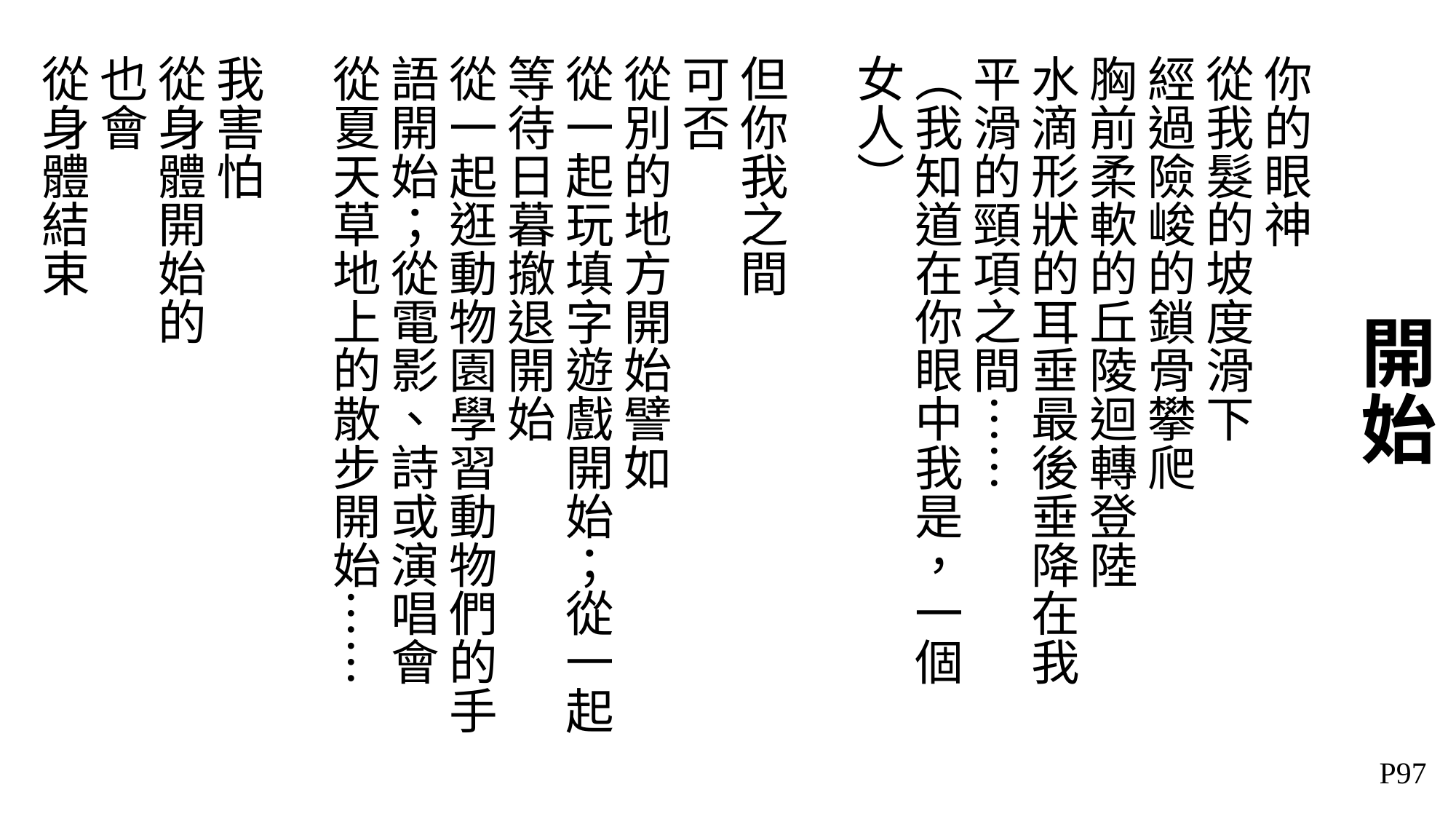

你的眼神
從我髮的坡度滑下
經過險峻的鎖骨攀爬
胸前柔軟的丘陵迴轉登陸
水滴形狀的耳垂最後垂降在我
平滑的頸項之間……
（我知道在你眼中我是，一個
女人）

但你我之間
可否
從別的地方開始譬如
從一起玩填字遊戲開始；從一起等待日暮撤退開始
從一起逛動物園學習動物們的手語開始；從電影、詩或演唱會
從夏天草地上的散步開始……

我害怕
從身體開始的
也會
從身體結束
# 開始
P97